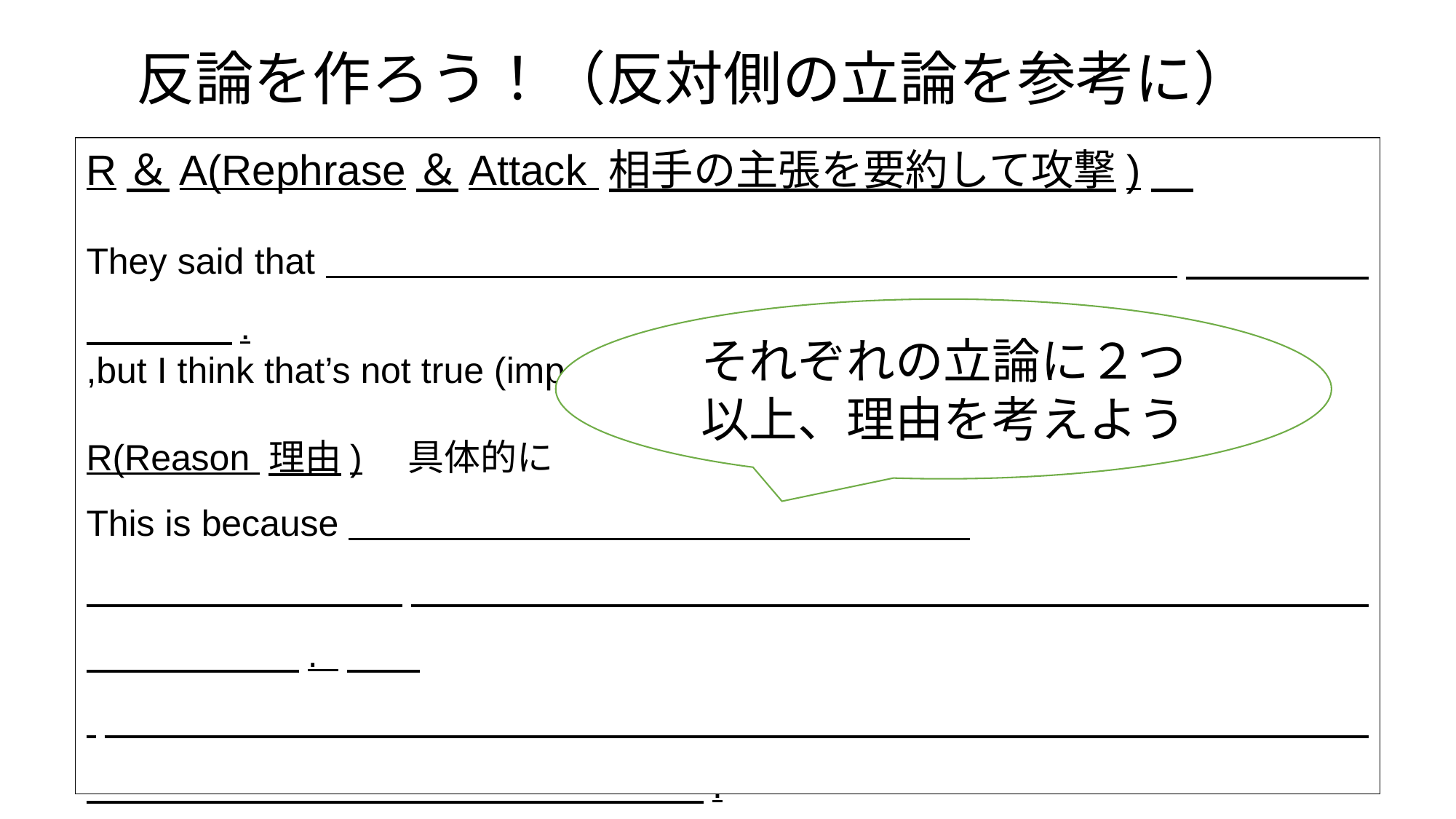

# 反論を作ろう！（反対側の立論を参考に）
R＆A(Rephrase＆Attack 相手の主張を要約して攻撃)

They said that                                                                                  　　　　　　　　　.
,but I think that’s not true (important).

R(Reason 理由)　具体的に
This is because
                                      　　　　　　　　　　　　　　　　　　　　　　　 　                                    .
 　　　　　　　　　　　　　　　　　　　　　　　　     　　　　　　　　　　　　　　　 　　　　                              .
Assertion (主張)　全体のまとめ
Therefore, their argument doesn’t stand. （主張は成り立たない）
それぞれの立論に２つ以上、理由を考えよう